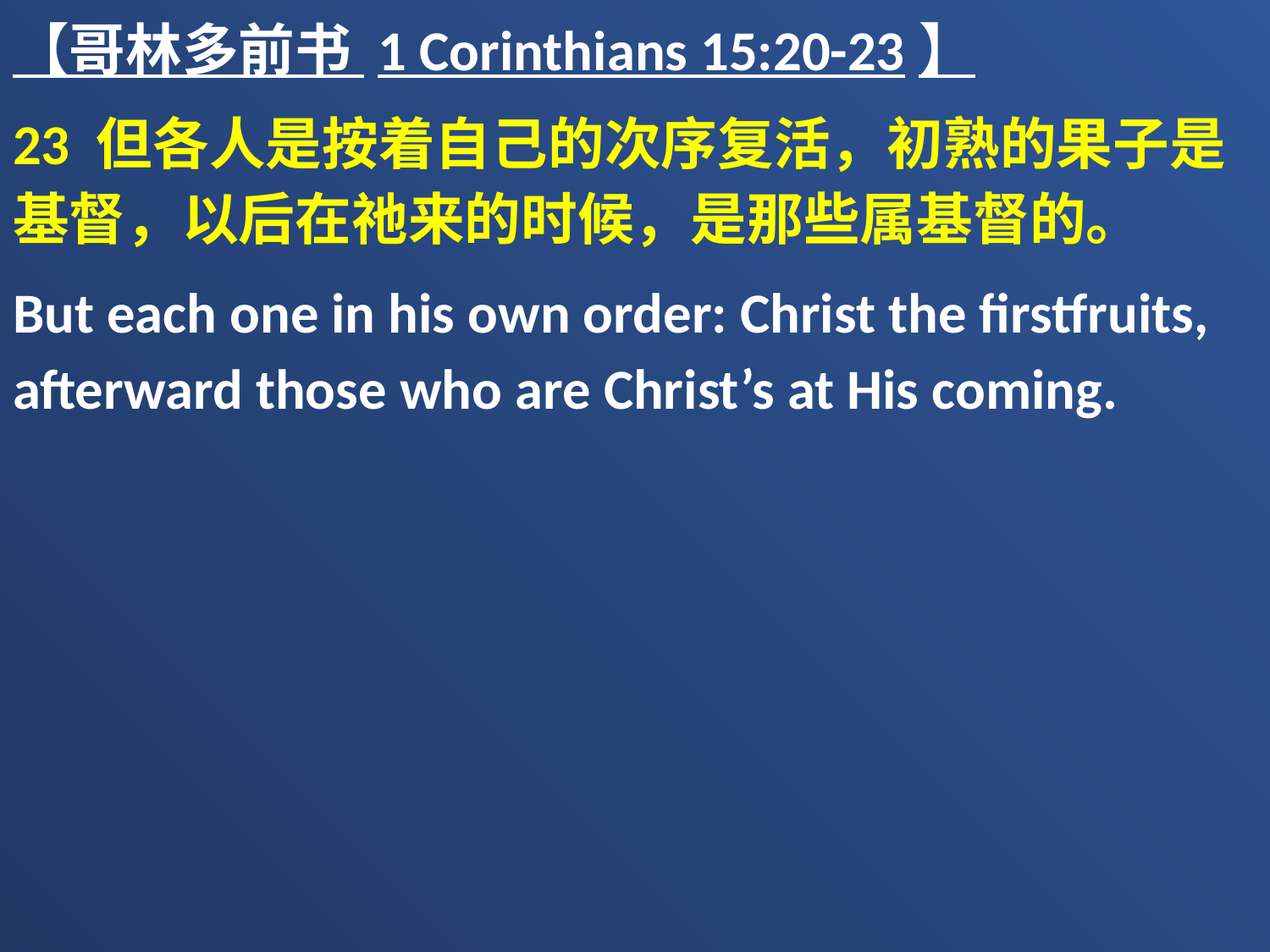

【哥林多前书 1 Corinthians 15:20-23】
23 但各人是按着自己的次序复活，初熟的果子是基督，以后在祂来的时候，是那些属基督的。
But each one in his own order: Christ the firstfruits, afterward those who are Christ’s at His coming.